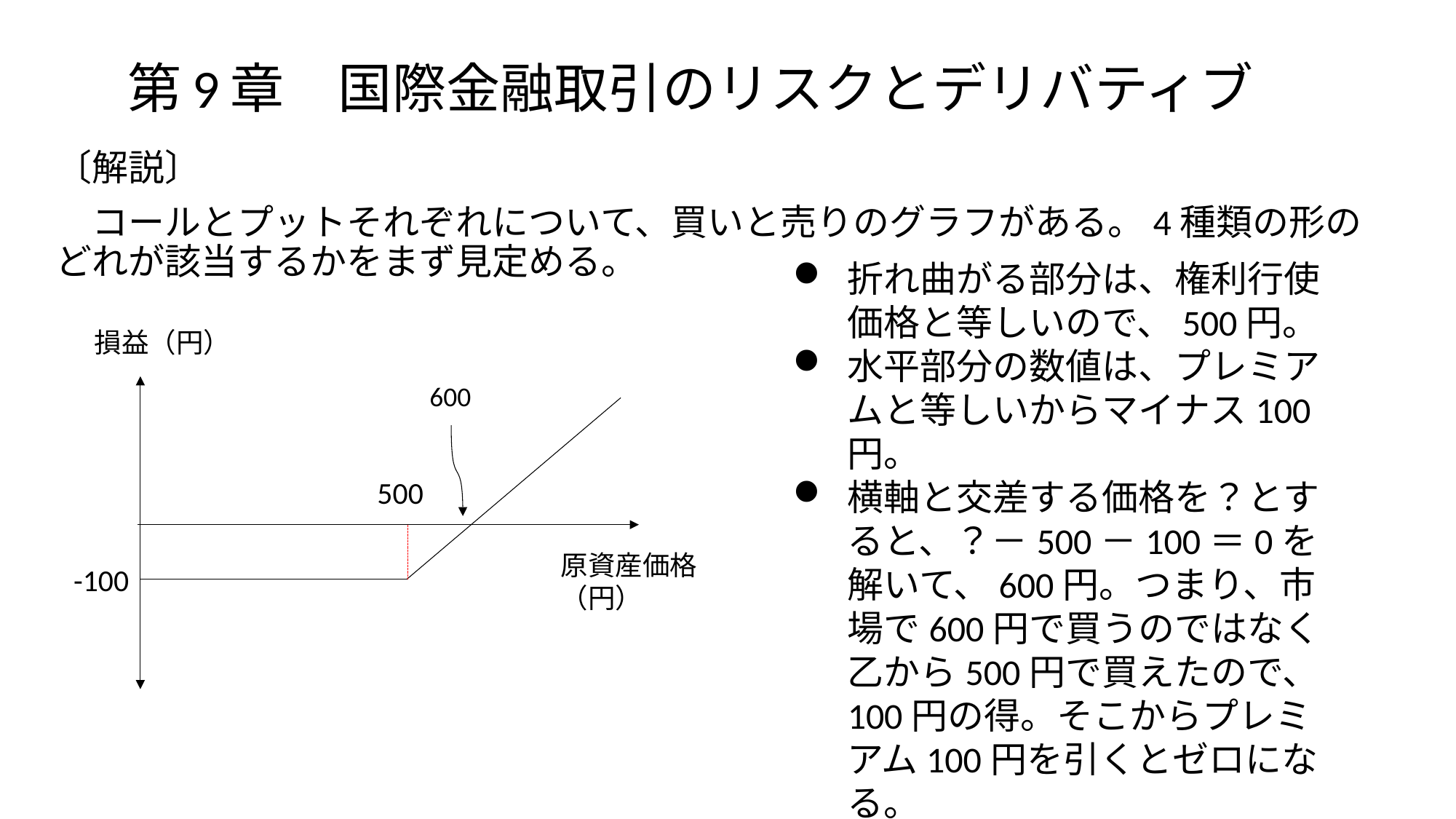

# 第9章　国際金融取引のリスクとデリバティブ
〔解説〕
　コールとプットそれぞれについて、買いと売りのグラフがある。4種類の形のどれが該当するかをまず見定める。

折れ曲がる部分は、権利行使価格と等しいので、500円。
水平部分の数値は、プレミアムと等しいからマイナス100円。
横軸と交差する価格を？とすると、？－500－100＝0を解いて、600円。つまり、市場で600円で買うのではなく乙から500円で買えたので、100円の得。そこからプレミアム100円を引くとゼロになる。
損益（円）
600
500
原資産価格（円）
-100